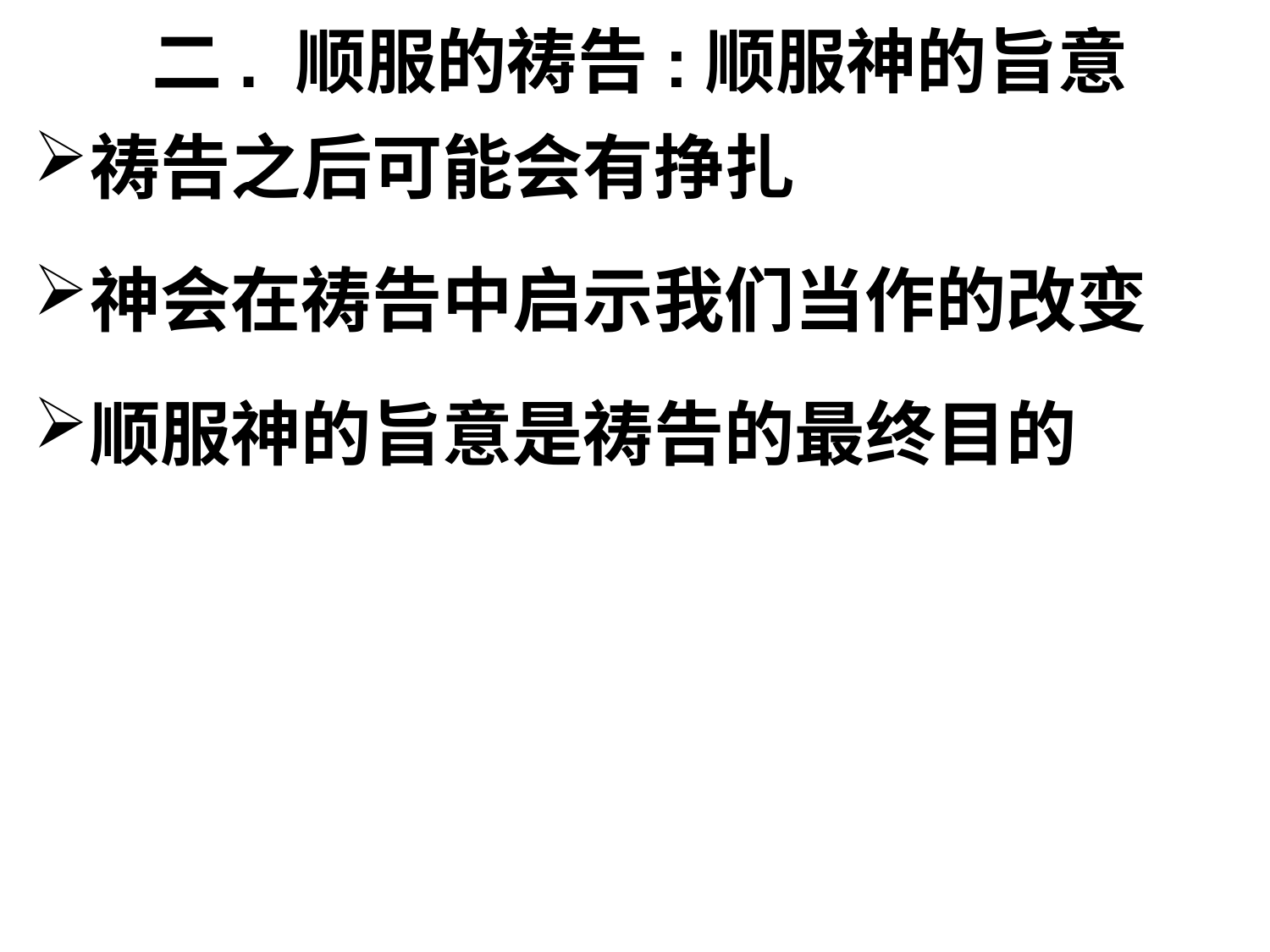

二. 顺服的祷告:顺服神的旨意
祷告之后可能会有挣扎

神会在祷告中启示我们当作的改变

顺服神的旨意是祷告的最终目的